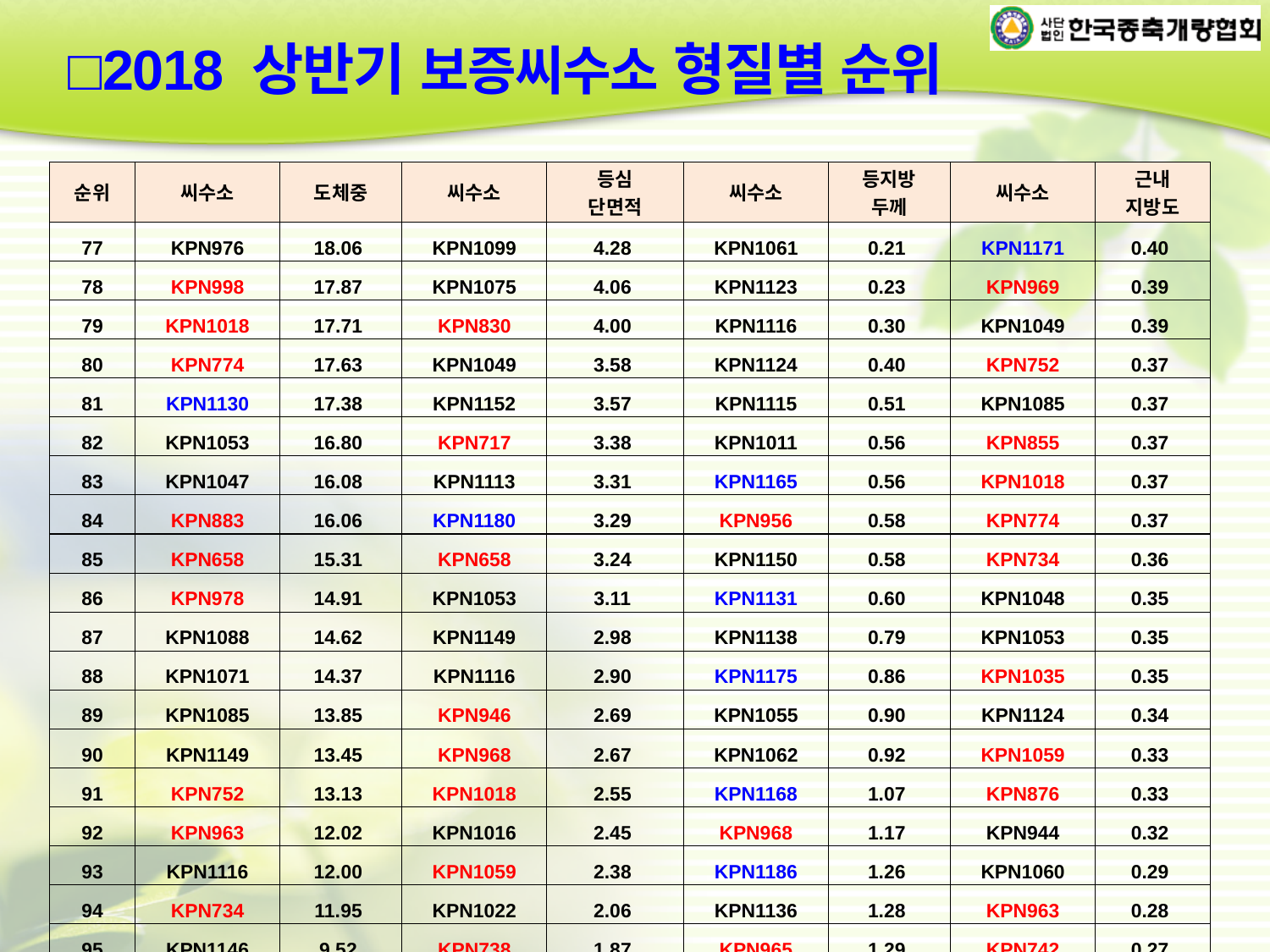

□2018 상반기 보증씨수소 형질별 순위
| 순위 | 씨수소 | 도체중 | 씨수소 | 등심 단면적 | 씨수소 | 등지방 두께 | 씨수소 | 근내 지방도 |
| --- | --- | --- | --- | --- | --- | --- | --- | --- |
| 77 | KPN976 | 18.06 | KPN1099 | 4.28 | KPN1061 | 0.21 | KPN1171 | 0.40 |
| 78 | KPN998 | 17.87 | KPN1075 | 4.06 | KPN1123 | 0.23 | KPN969 | 0.39 |
| 79 | KPN1018 | 17.71 | KPN830 | 4.00 | KPN1116 | 0.30 | KPN1049 | 0.39 |
| 80 | KPN774 | 17.63 | KPN1049 | 3.58 | KPN1124 | 0.40 | KPN752 | 0.37 |
| 81 | KPN1130 | 17.38 | KPN1152 | 3.57 | KPN1115 | 0.51 | KPN1085 | 0.37 |
| 82 | KPN1053 | 16.80 | KPN717 | 3.38 | KPN1011 | 0.56 | KPN855 | 0.37 |
| 83 | KPN1047 | 16.08 | KPN1113 | 3.31 | KPN1165 | 0.56 | KPN1018 | 0.37 |
| 84 | KPN883 | 16.06 | KPN1180 | 3.29 | KPN956 | 0.58 | KPN774 | 0.37 |
| 85 | KPN658 | 15.31 | KPN658 | 3.24 | KPN1150 | 0.58 | KPN734 | 0.36 |
| 86 | KPN978 | 14.91 | KPN1053 | 3.11 | KPN1131 | 0.60 | KPN1048 | 0.35 |
| 87 | KPN1088 | 14.62 | KPN1149 | 2.98 | KPN1138 | 0.79 | KPN1053 | 0.35 |
| 88 | KPN1071 | 14.37 | KPN1116 | 2.90 | KPN1175 | 0.86 | KPN1035 | 0.35 |
| 89 | KPN1085 | 13.85 | KPN946 | 2.69 | KPN1055 | 0.90 | KPN1124 | 0.34 |
| 90 | KPN1149 | 13.45 | KPN968 | 2.67 | KPN1062 | 0.92 | KPN1059 | 0.33 |
| 91 | KPN752 | 13.13 | KPN1018 | 2.55 | KPN1168 | 1.07 | KPN876 | 0.33 |
| 92 | KPN963 | 12.02 | KPN1016 | 2.45 | KPN968 | 1.17 | KPN944 | 0.32 |
| 93 | KPN1116 | 12.00 | KPN1059 | 2.38 | KPN1186 | 1.26 | KPN1060 | 0.29 |
| 94 | KPN734 | 11.95 | KPN1022 | 2.06 | KPN1136 | 1.28 | KPN963 | 0.28 |
| 95 | KPN1146 | 9.52 | KPN738 | 1.87 | KPN965 | 1.29 | KPN742 | 0.27 |